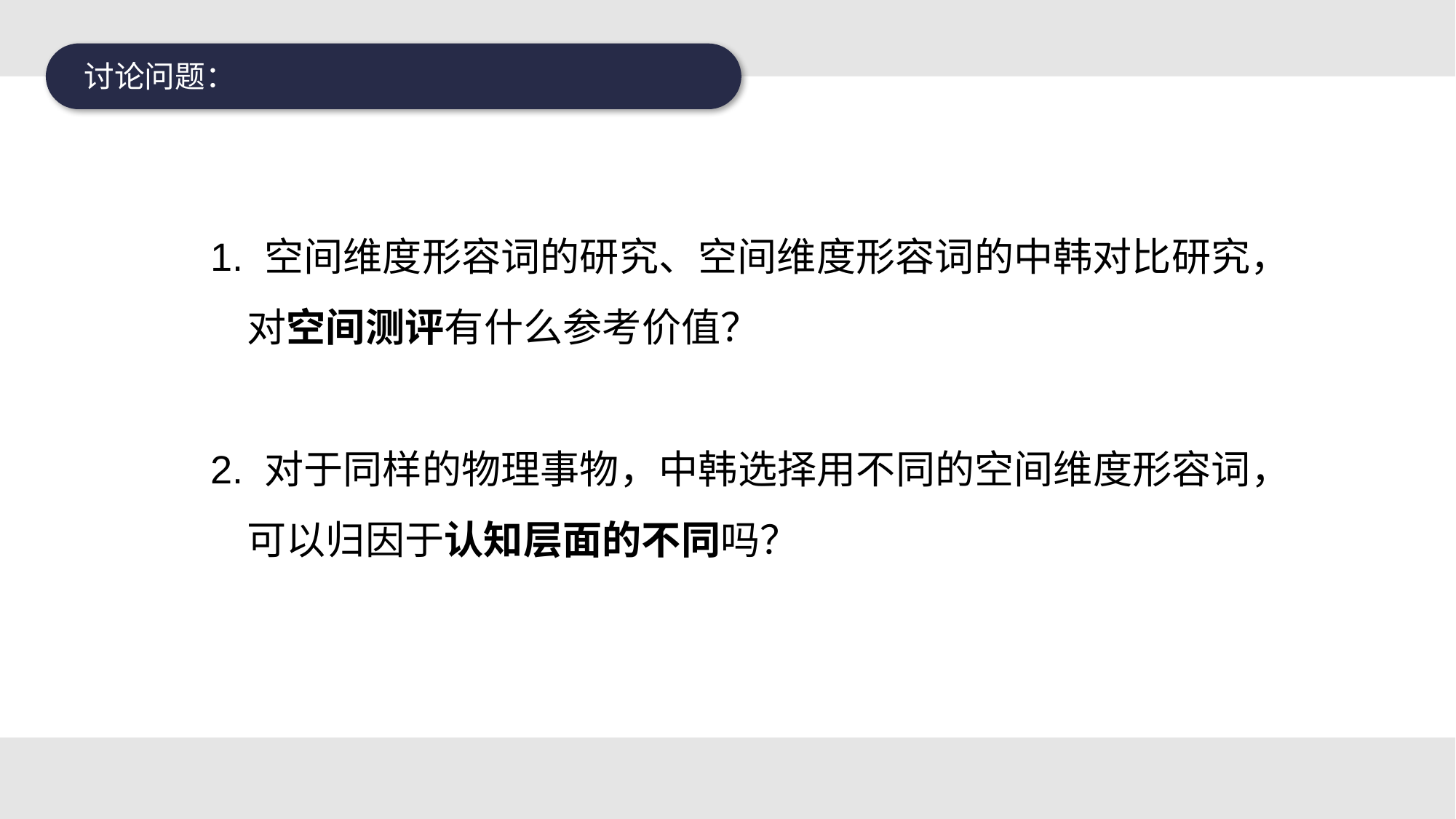

讨论问题：
#

1. 空间维度形容词的研究、空间维度形容词的中韩对比研究，
   对空间测评有什么参考价值？

2. 对于同样的物理事物，中韩选择用不同的空间维度形容词，
   可以归因于认知层面的不同吗？